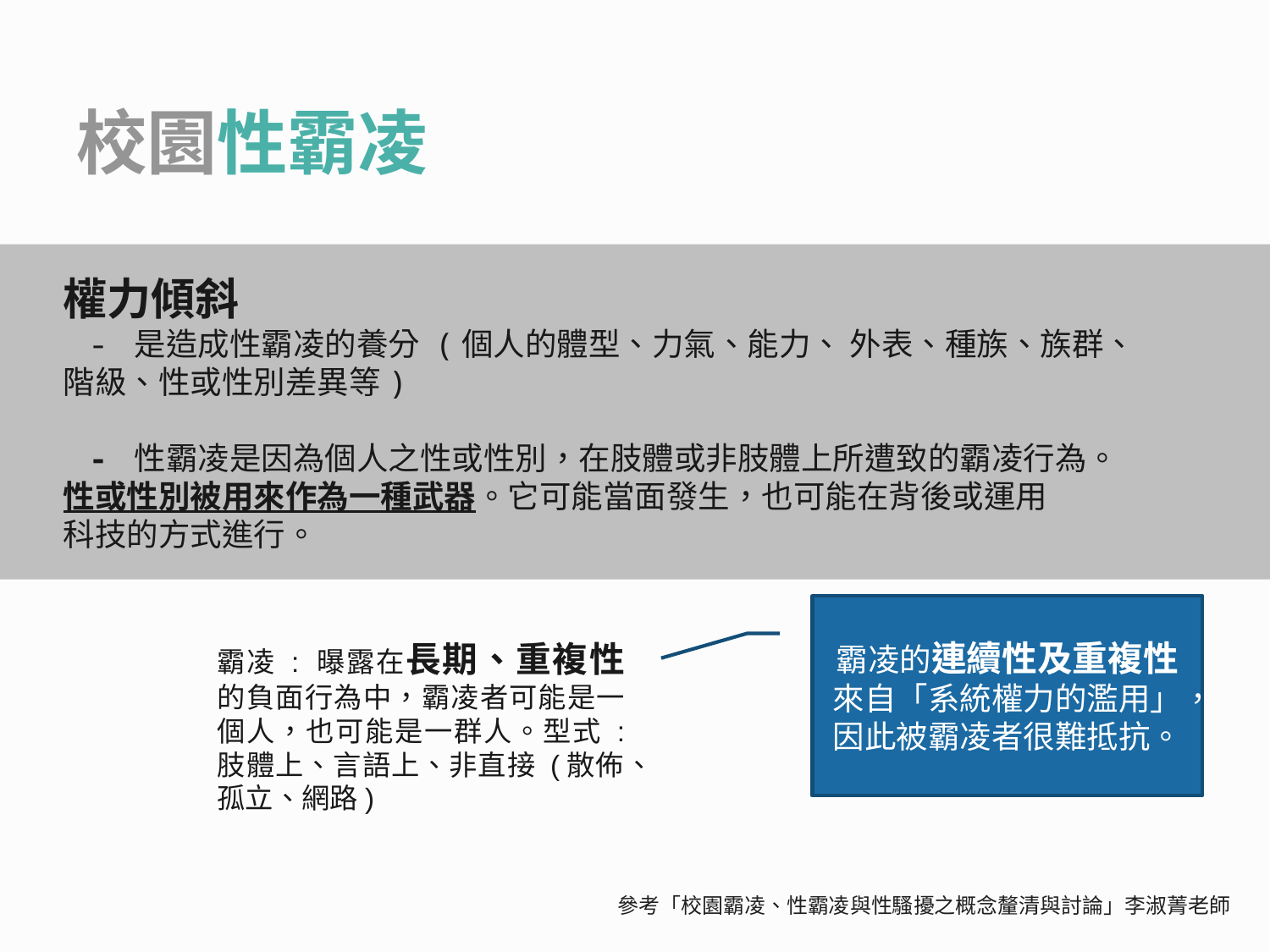

# 校園性霸凌
    權力傾斜
    - 是造成性霸凌的養分 (個人的體型、力氣、能力、 外表、種族、族群、
      階級、性或性別差異等)

    - 性霸凌是因為個人之性或性別，在肢體或非肢體上所遭致的霸凌行為。
      性或性別被用來作為一種武器。它可能當面發生，也可能在背後或運用
      科技的方式進行。
霸凌的連續性及重複性來自「系統權力的濫用」，因此被霸凌者很難抵抗。
霸凌 : 曝露在長期、重複性的負面行為中，霸凌者可能是一個人，也可能是一群人。型式 : 肢體上、言語上、非直接 (散佈、孤立、網路)
參考「校園霸凌、性霸凌與性騷擾之概念釐清與討論」李淑菁老師